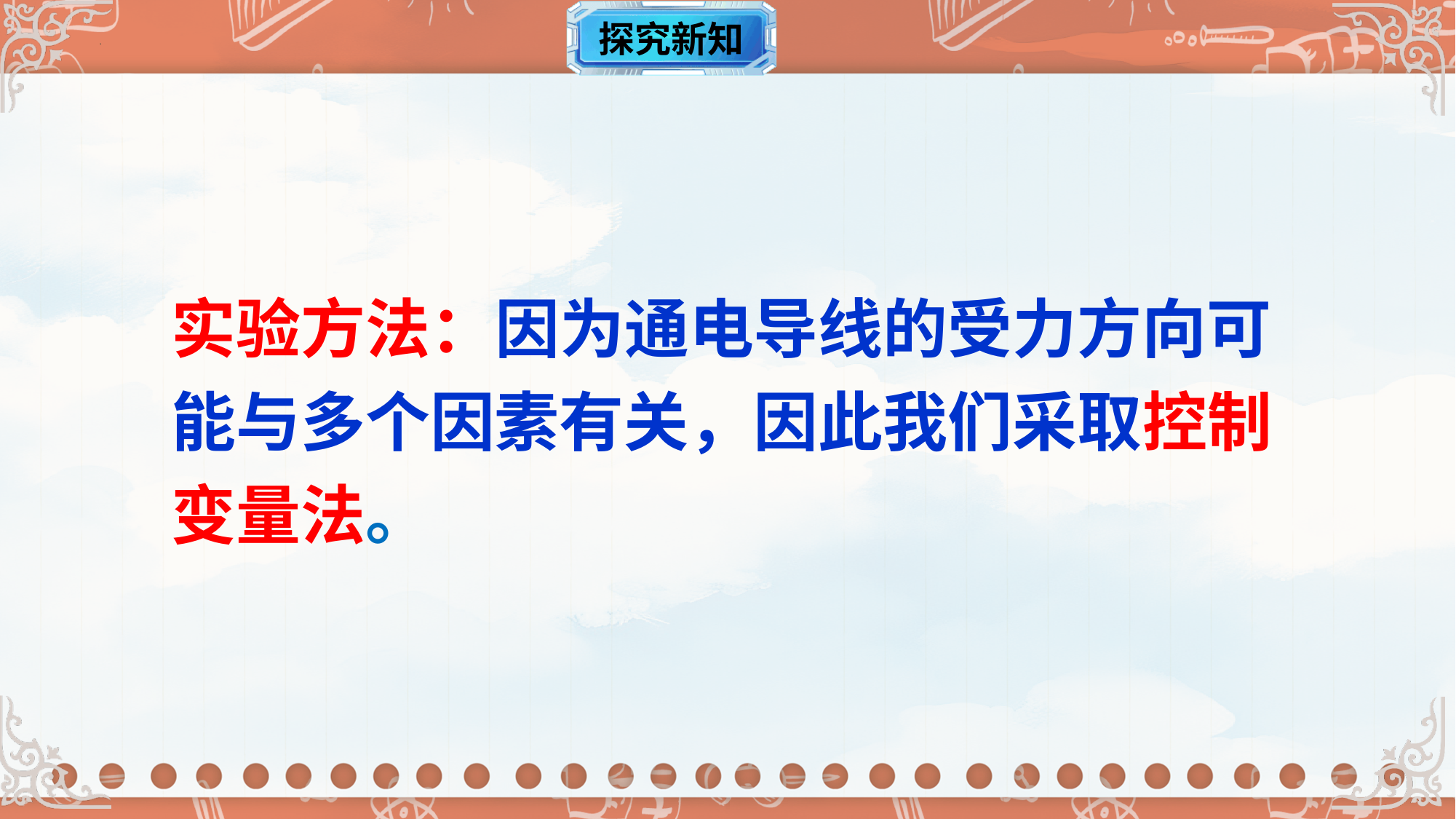

实验方法：因为通电导线的受力方向可能与多个因素有关，因此我们采取控制变量法。